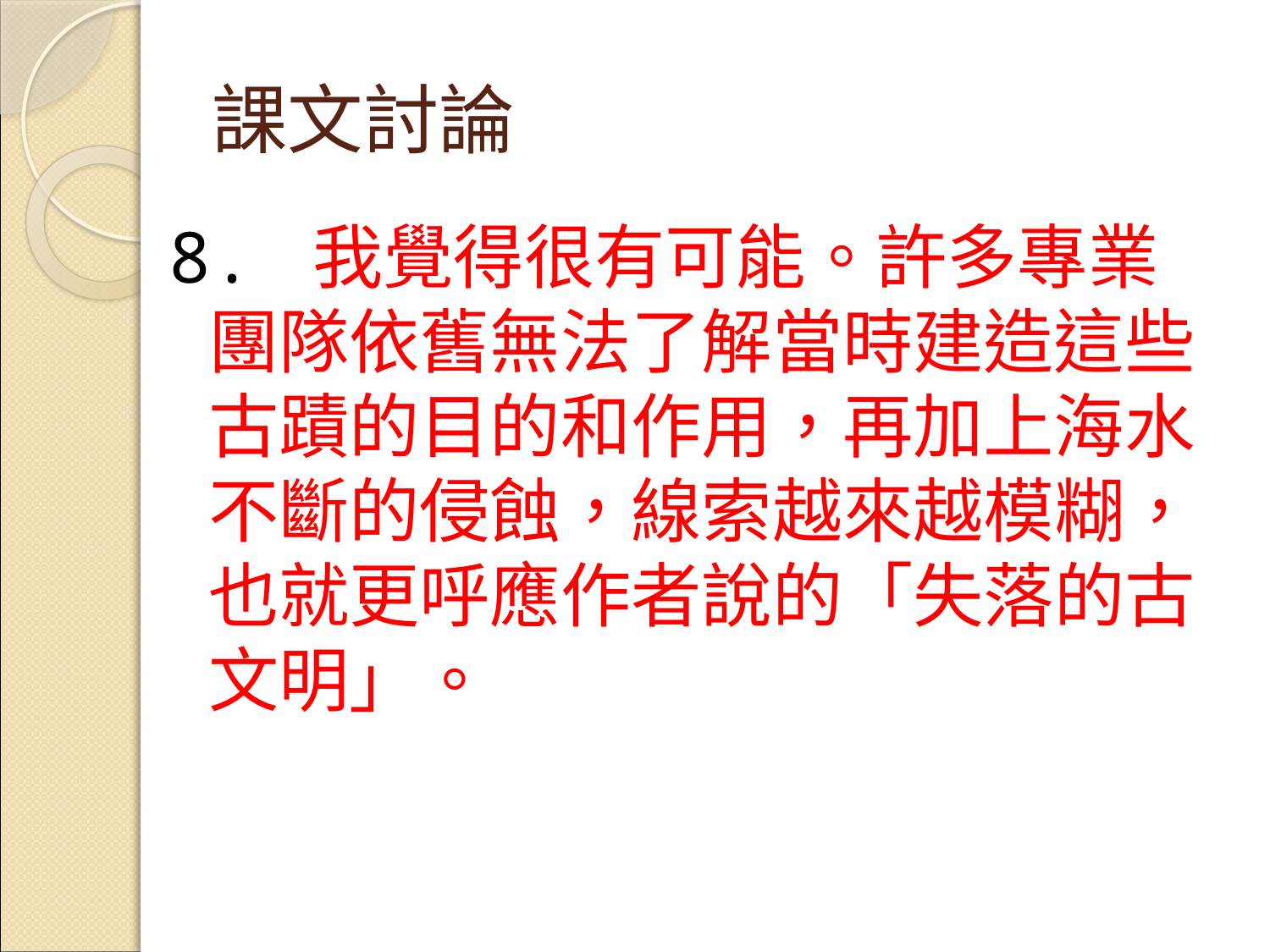

課文討論
8. 我覺得很有可能。許多專業團隊依舊無法了解當時建造這些古蹟的目的和作用，再加上海水不斷的侵蝕，線索越來越模糊，也就更呼應作者說的「失落的古文明」。